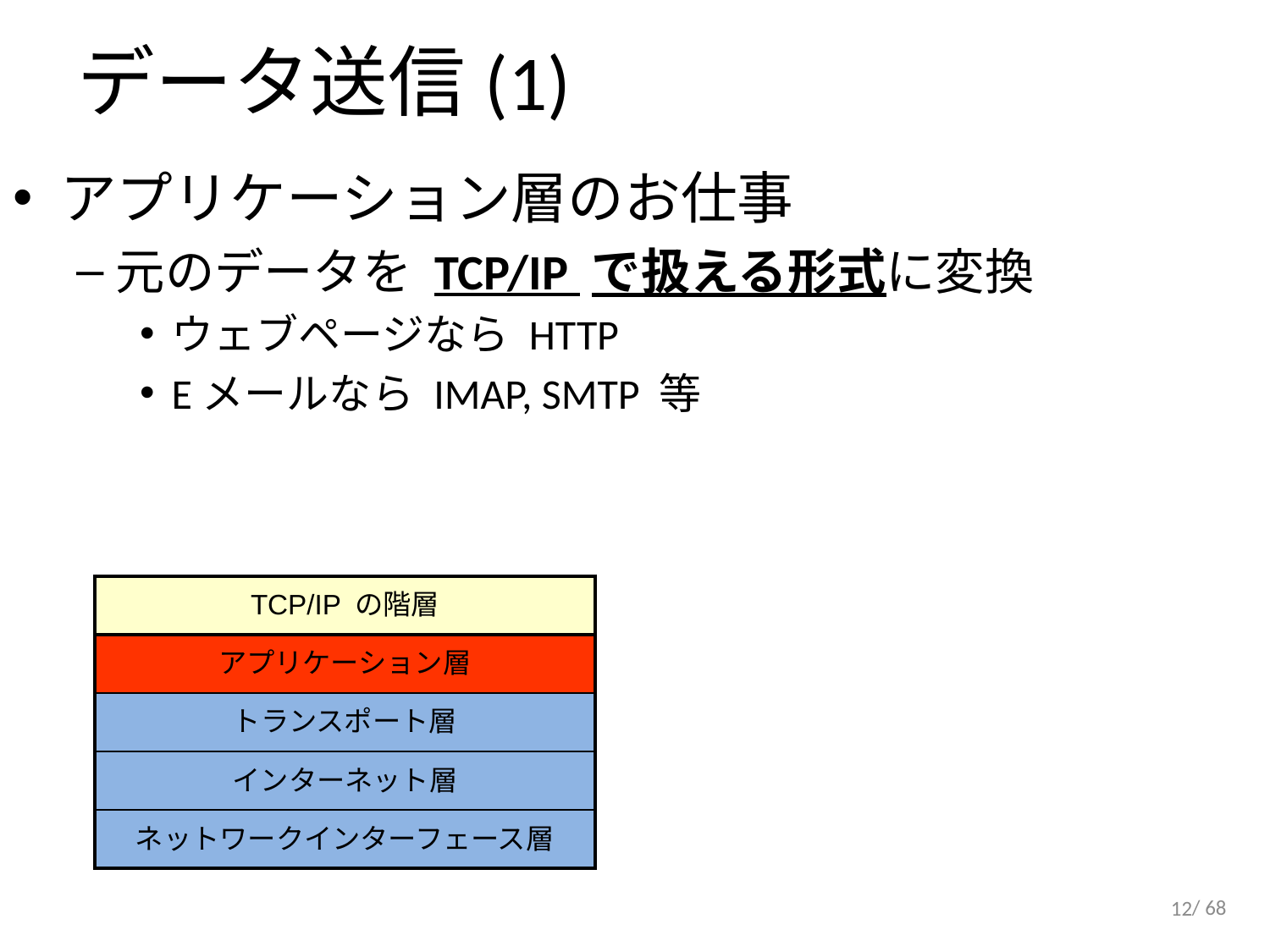

# データ送信(1)
アプリケーション層のお仕事
元のデータを TCP/IP で扱える形式に変換
ウェブページなら HTTP
Eメールなら IMAP, SMTP 等

| TCP/IP の階層 |
| --- |
| アプリケーション層 |
| トランスポート層 |
| インターネット層 |
| ネットワークインターフェース層 |
12